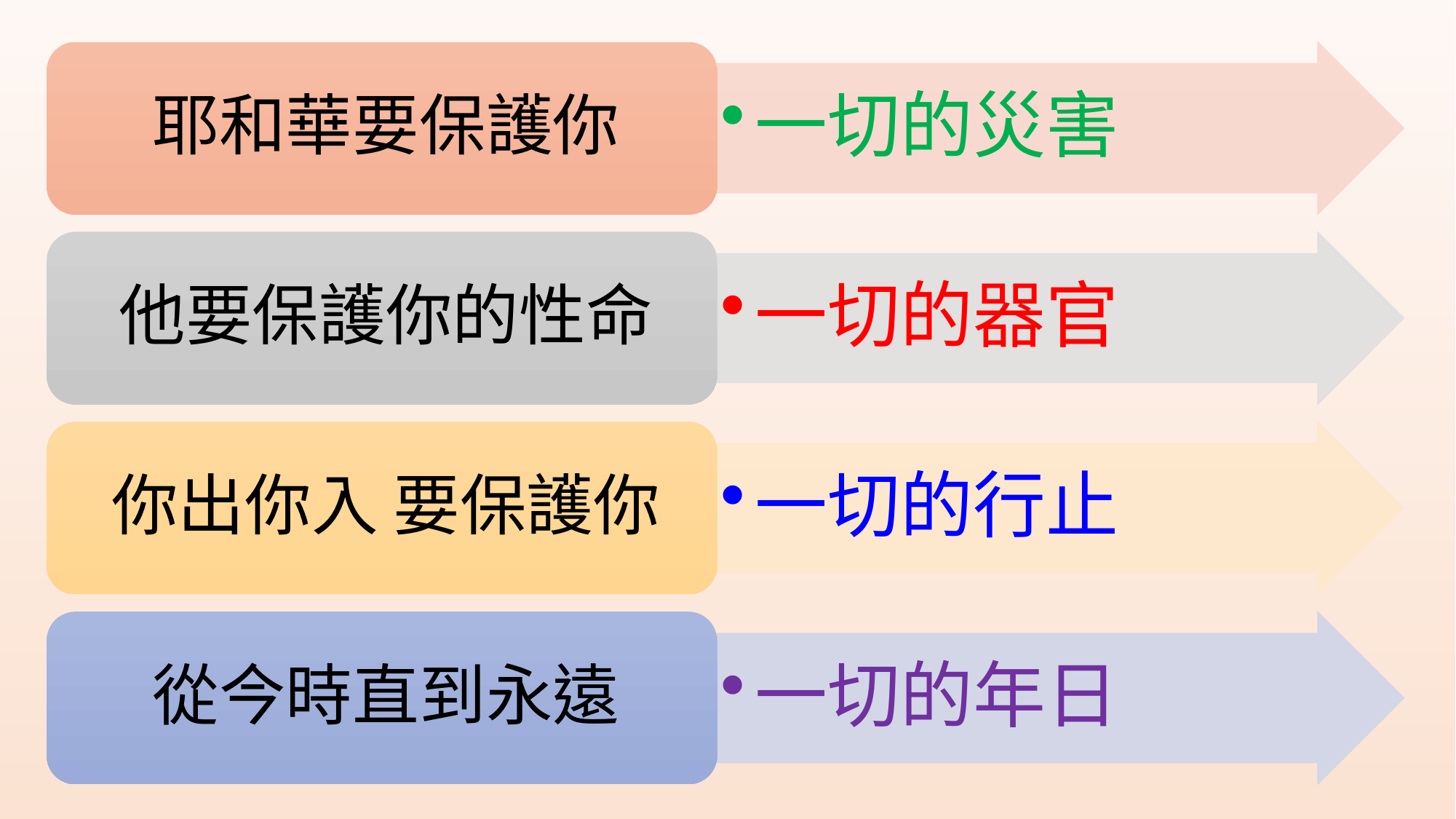

一切的災害
耶和華要保護你
一切的器官
他要保護你的性命
一切的行止
你出你入 要保護你
一切的年日
從今時直到永遠